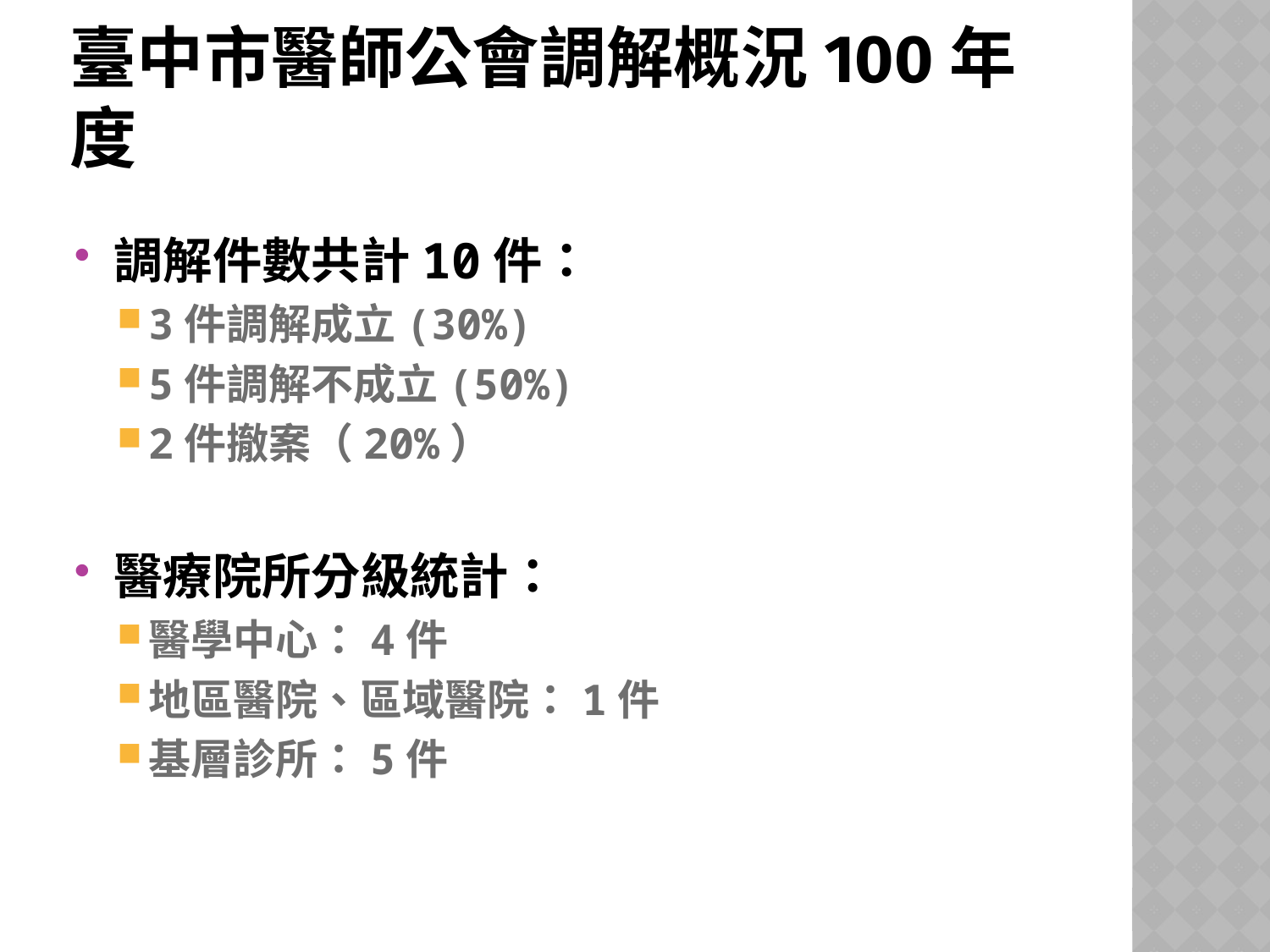

# 臺中市醫師公會調解概況100年度
調解件數共計10件：
3件調解成立(30%)
5件調解不成立(50%)
2件撤案（20%）

醫療院所分級統計：
醫學中心：4件
地區醫院、區域醫院：1件
基層診所：5件